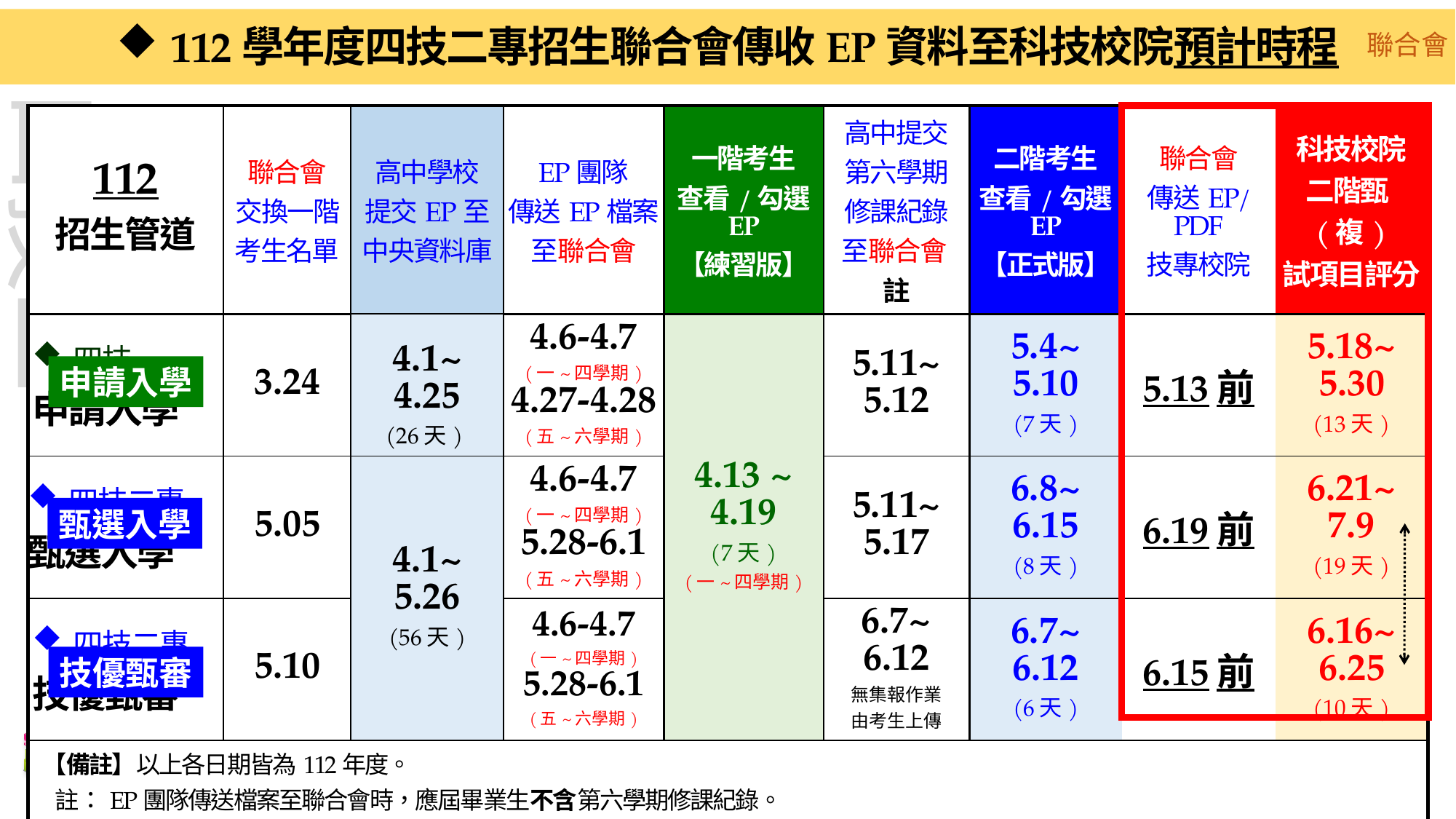

112學年度四技二專招生聯合會傳收EP資料至科技校院預計時程

| 112 招生管道 | 聯合會 交換一階考生名單 | 高中學校 提交EP至 中央資料庫 | EP團隊 傳送EP檔案 至聯合會 | 一階考生 查看/勾選 EP 【練習版】 | 高中提交 第六學期 修課紀錄 至聯合會 註 | 二階考生 查看/勾選 EP 【正式版】 | 聯合會 傳送EP/PDF 技專校院 | 科技校院 二階甄(複) 試項目評分 |
| --- | --- | --- | --- | --- | --- | --- | --- | --- |
| 四技 申請入學 | 3.24 | 4.1~ 4.25 (26天) | 4.6-4.7 (一~四學期) 4.27-4.28 (五~六學期) | 4.13 ~ 4.19 (7天) (一~四學期) | 5.11~ 5.12 | 5.4~ 5.10 (7天) | 5.13前 | 5.18~ 5.30 (13天) |
| 四技二專 甄選入學 | 5.05 | 4.1~ 5.26 (56天) | 4.6-4.7 (一~四學期) 5.28-6.1 (五~六學期) |  | 5.11~ 5.17 | 6.8~ 6.15 (8天) | 6.19前 | 6.21~ 7.9 (19天) |
| 四技二專 技優甄審 | 5.10 |  | 4.6-4.7 (一~四學期) 5.28-6.1 (五~六學期) |  | 6.7~ 6.12 無集報作業 由考生上傳 | 6.7~ 6.12 (6天) | 6.15前 | 6.16~ 6.25 (10天) |
| 【備註】以上各日期皆為112年度。 註：EP團隊傳送檔案至聯合會時，應屆畢業生不含第六學期修課紀錄。 |  |  |  |  |  |  |  |  |
申請入學
甄選入學
技優甄審
13